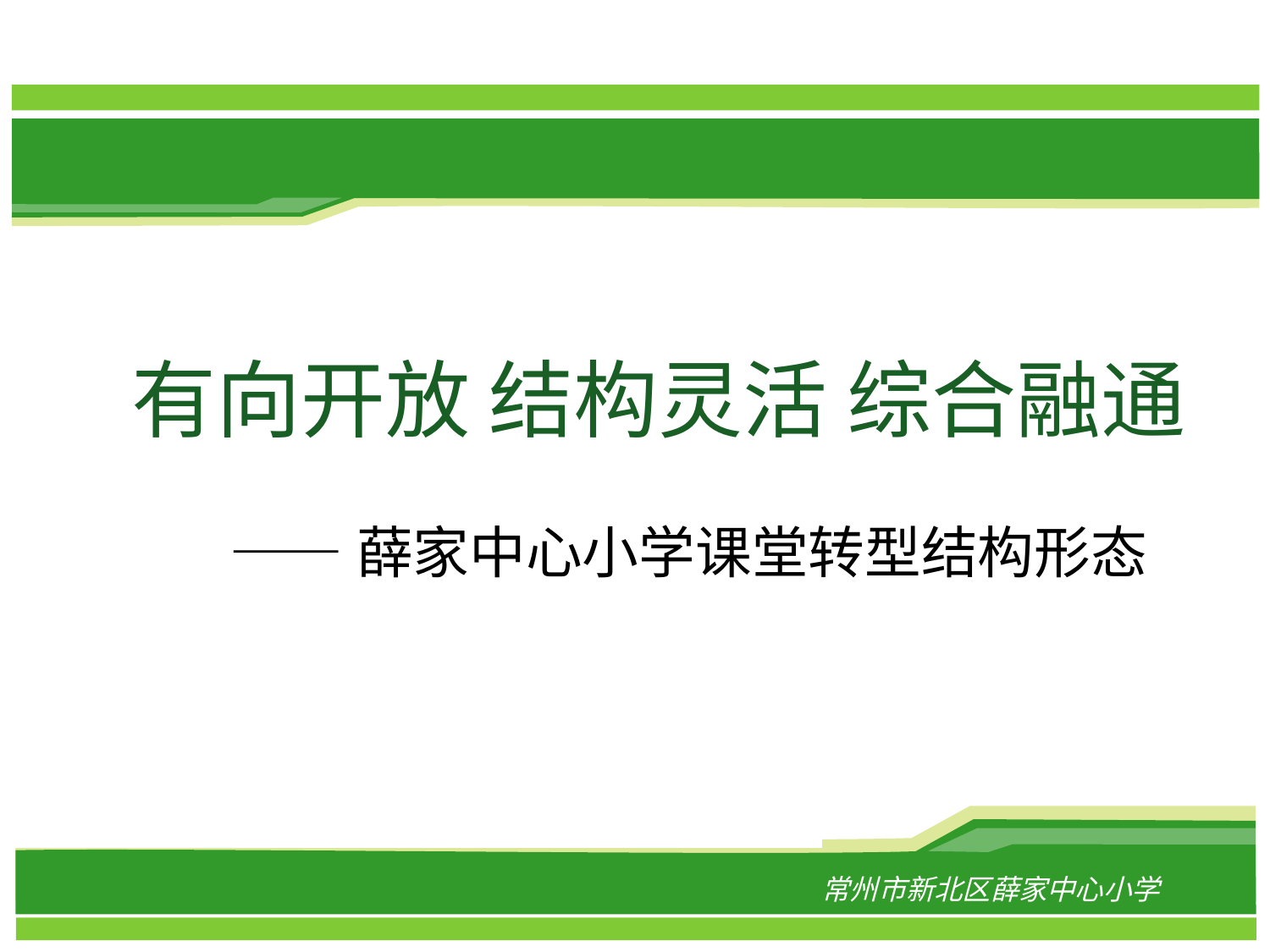

有向开放 结构灵活 综合融通

——薛家中心小学课堂转型结构形态
常州市新北区薛家中心小学